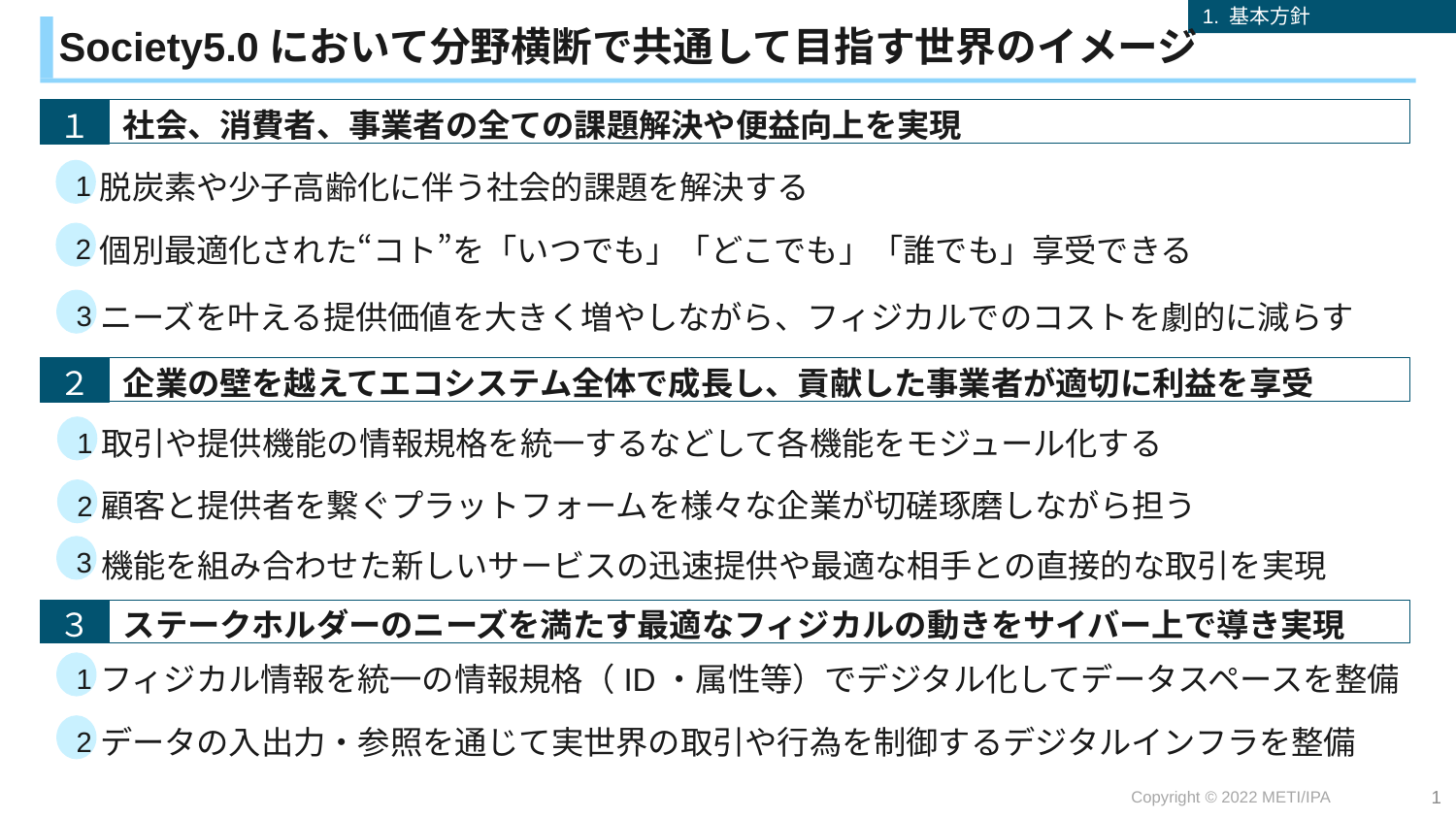

# Society5.0において分野横断で共通して目指す世界のイメージ
１
社会、消費者、事業者の全ての課題解決や便益向上を実現
脱炭素や少子高齢化に伴う社会的課題を解決する
1

個別最適化された“コト”を「いつでも」「どこでも」「誰でも」享受できる
2
ニーズを叶える提供価値を大きく増やしながら、フィジカルでのコストを劇的に減らす
3
２
企業の壁を越えてエコシステム全体で成長し、貢献した事業者が適切に利益を享受
取引や提供機能の情報規格を統一するなどして各機能をモジュール化する
1
顧客と提供者を繋ぐプラットフォームを様々な企業が切磋琢磨しながら担う
2
機能を組み合わせた新しいサービスの迅速提供や最適な相手との直接的な取引を実現
3
３
ステークホルダーのニーズを満たす最適なフィジカルの動きをサイバー上で導き実現
フィジカル情報を統一の情報規格（ID・属性等）でデジタル化してデータスペースを整備
1
データの入出力・参照を通じて実世界の取引や行為を制御するデジタルインフラを整備
2
1